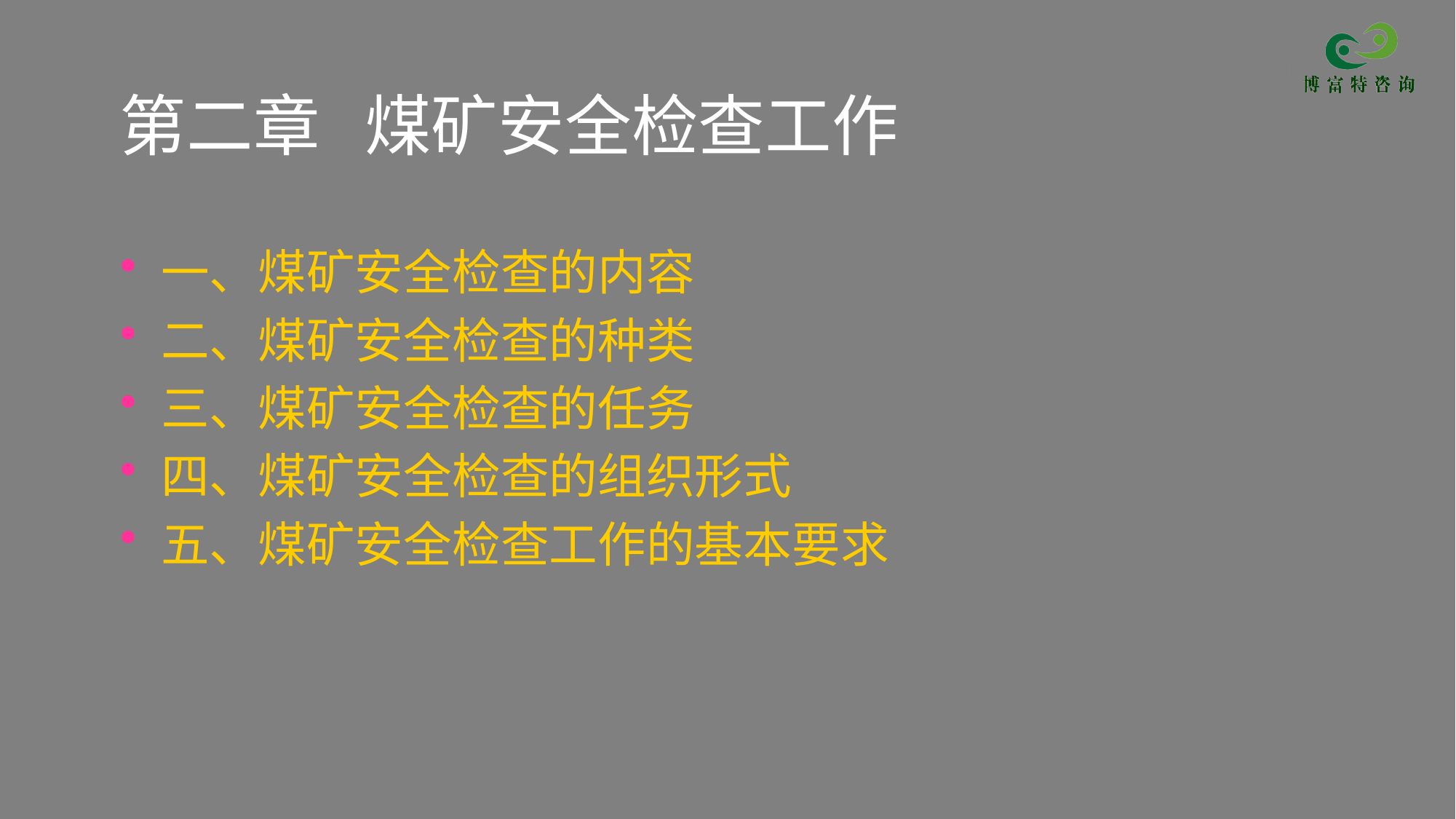

# 第二章   煤矿安全检查工作
一、煤矿安全检查的内容
二、煤矿安全检查的种类
三、煤矿安全检查的任务
四、煤矿安全检查的组织形式
五、煤矿安全检查工作的基本要求